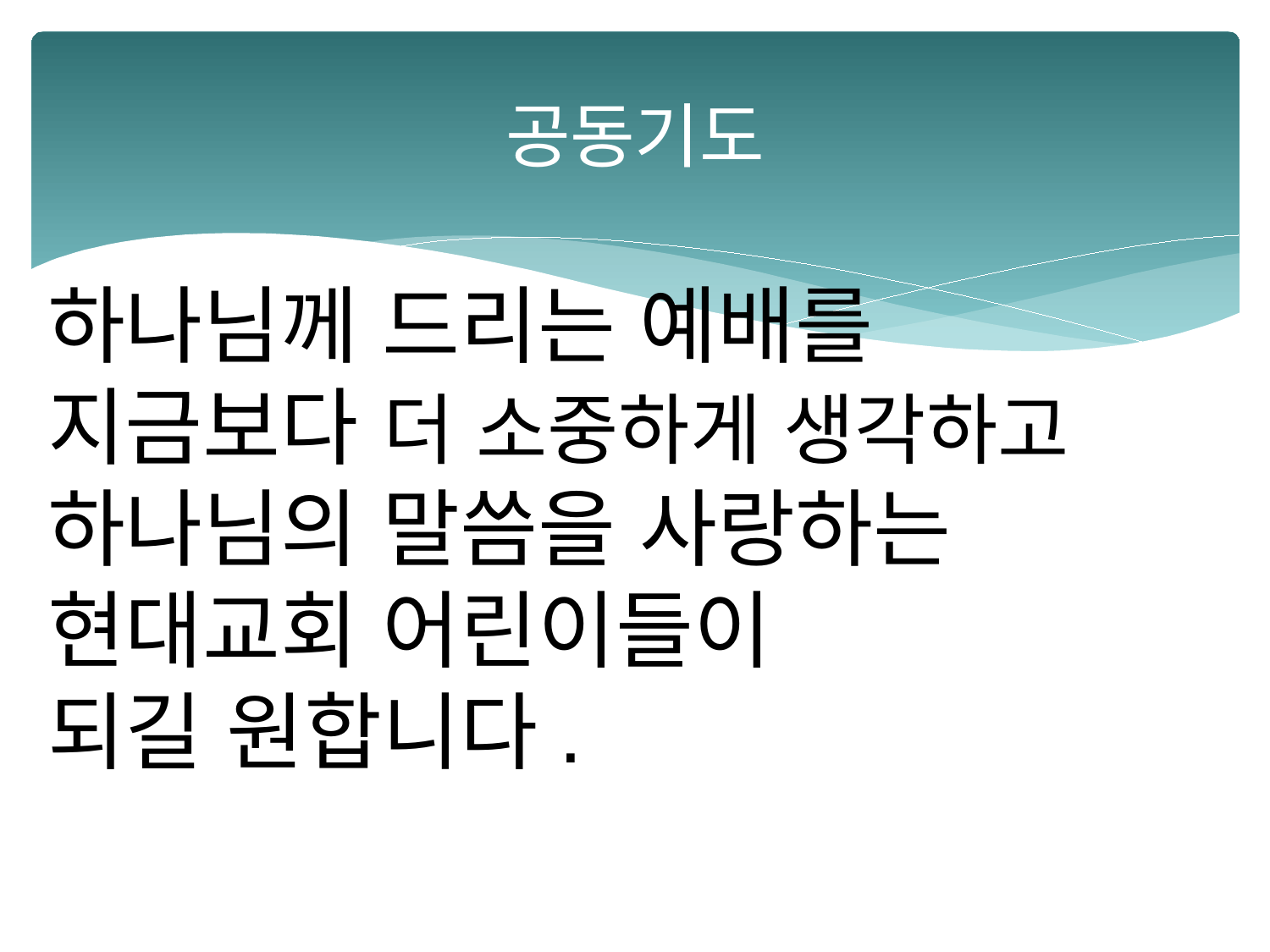

# 공동기도

하나님께 드리는 예배를
지금보다 더 소중하게 생각하고 하나님의 말씀을 사랑하는
현대교회 어린이들이
되길 원합니다.